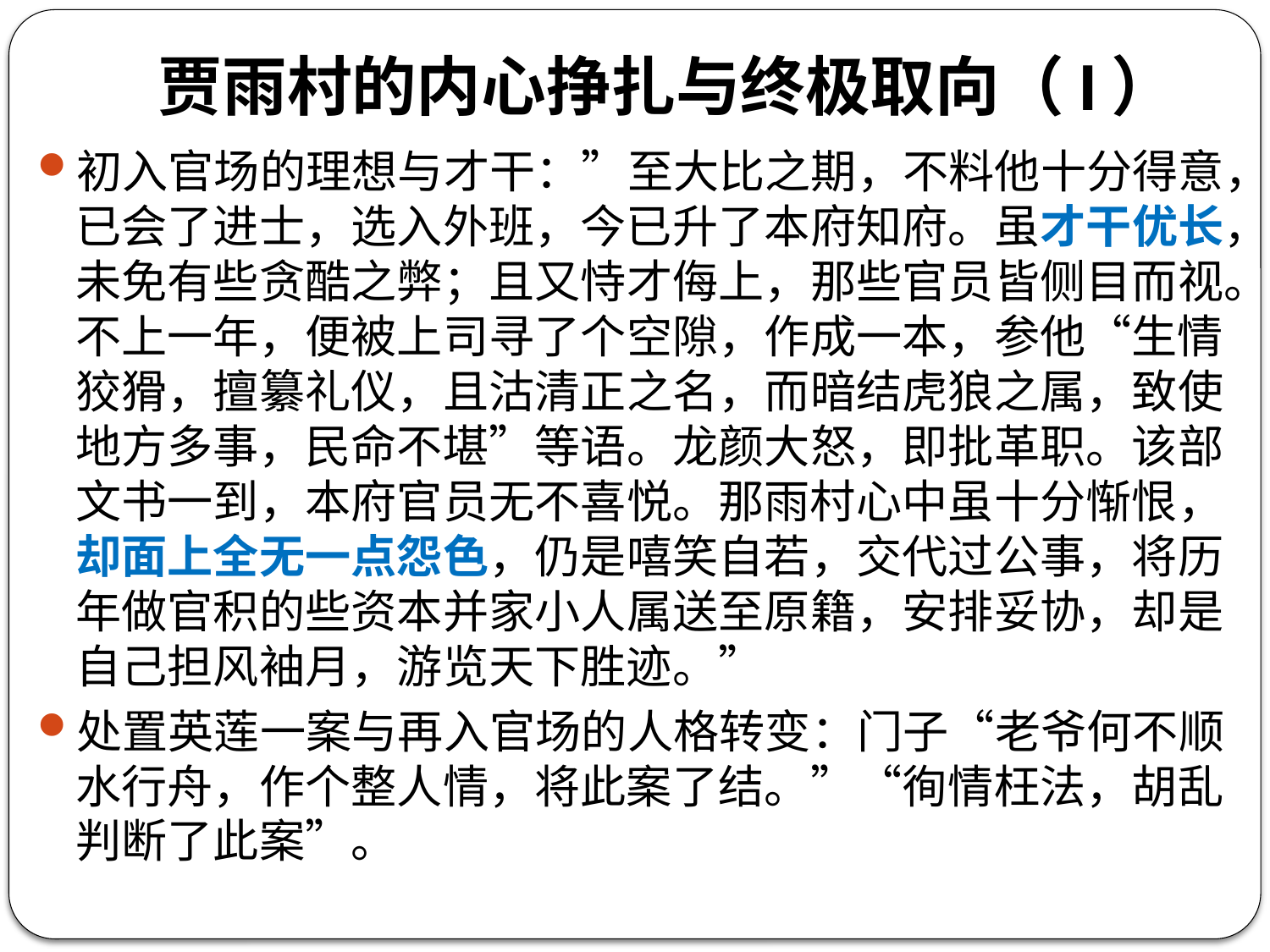

# 贾雨村的内心挣扎与终极取向（I）
初入官场的理想与才干：”至大比之期，不料他十分得意，已会了进士，选入外班，今已升了本府知府。虽才干优长，未免有些贪酷之弊；且又恃才侮上，那些官员皆侧目而视。不上一年，便被上司寻了个空隙，作成一本，参他“生情狡猾，擅纂礼仪，且沽清正之名，而暗结虎狼之属，致使地方多事，民命不堪”等语。龙颜大怒，即批革职。该部文书一到，本府官员无不喜悦。那雨村心中虽十分惭恨，却面上全无一点怨色，仍是嘻笑自若，交代过公事，将历年做官积的些资本并家小人属送至原籍，安排妥协，却是自己担风袖月，游览天下胜迹。”
处置英莲一案与再入官场的人格转变：门子“老爷何不顺水行舟，作个整人情，将此案了结。”“徇情枉法，胡乱判断了此案”。